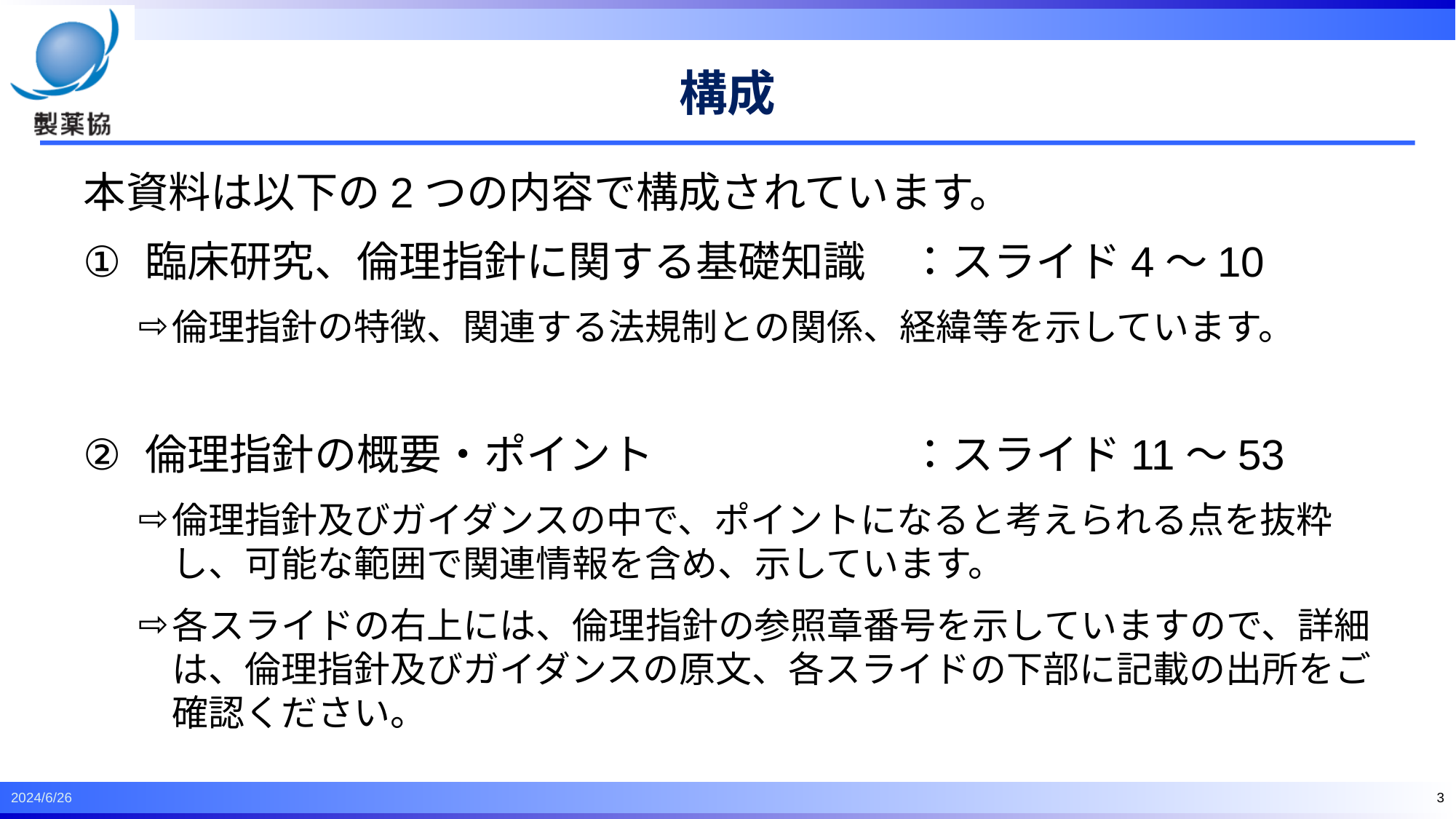

# 構成
本資料は以下の2つの内容で構成されています。
臨床研究、倫理指針に関する基礎知識	：スライド4～10
倫理指針の特徴、関連する法規制との関係、経緯等を示しています。

倫理指針の概要・ポイント			：スライド11～53
倫理指針及びガイダンスの中で、ポイントになると考えられる点を抜粋し、可能な範囲で関連情報を含め、示しています。
各スライドの右上には、倫理指針の参照章番号を示していますので、詳細は、倫理指針及びガイダンスの原文、各スライドの下部に記載の出所をご確認ください。
2024/6/26
3